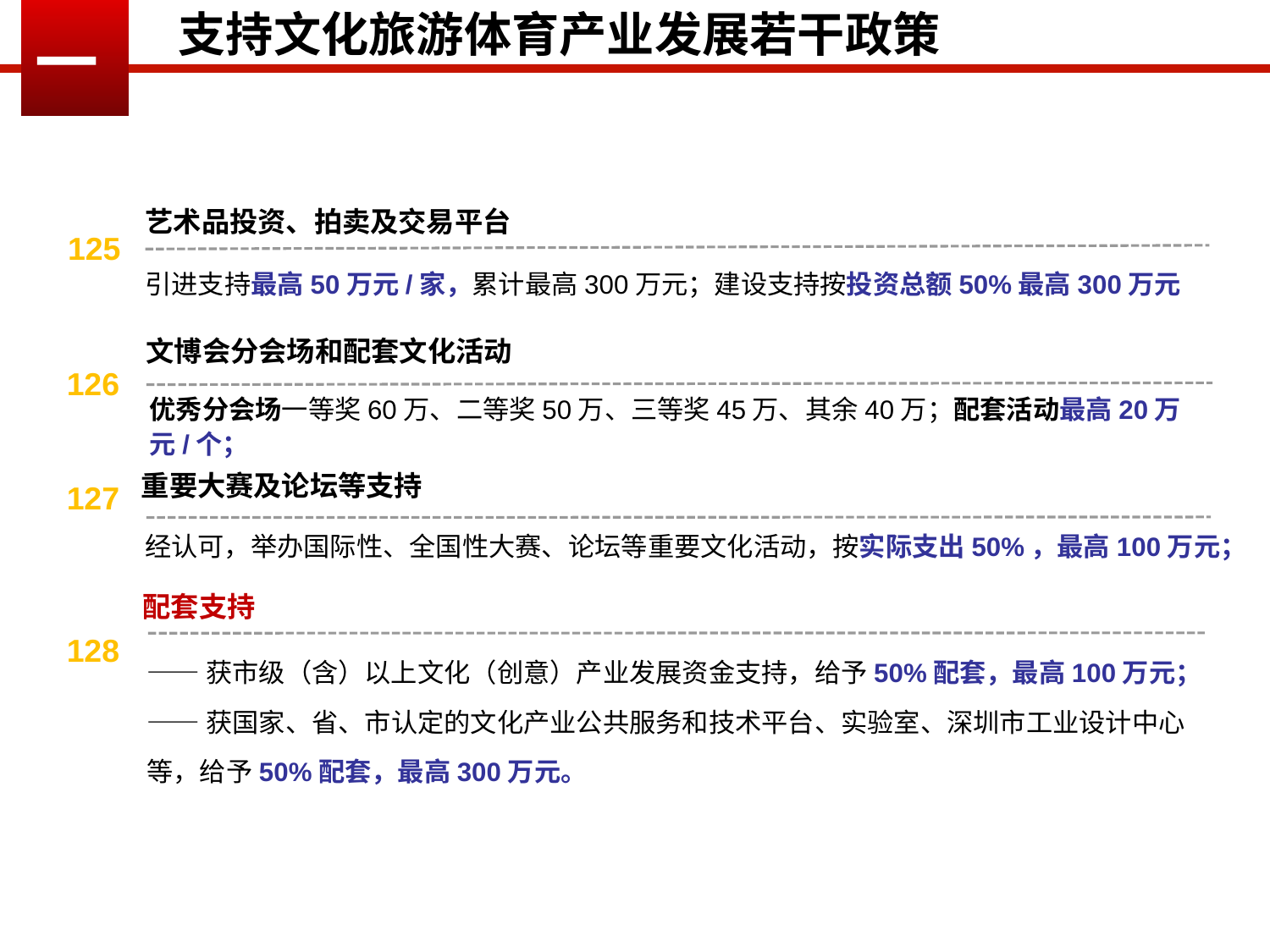

支持文化旅游体育产业发展若干政策

一

艺术品投资、拍卖及交易平台
引进支持最高50万元/家，累计最高300万元；建设支持按投资总额50%最高300万元

126

127

128
文博会分会场和配套文化活动
优秀分会场一等奖60万、二等奖50万、三等奖45万、其余40万；配套活动最高20万元/个；
125

重要大赛及论坛等支持
经认可，举办国际性、全国性大赛、论坛等重要文化活动，按实际支出50%，最高100万元；
配套支持
——获市级（含）以上文化（创意）产业发展资金支持，给予50%配套，最高100万元；
——获国家、省、市认定的文化产业公共服务和技术平台、实验室、深圳市工业设计中心等，给予50%配套，最高300万元。